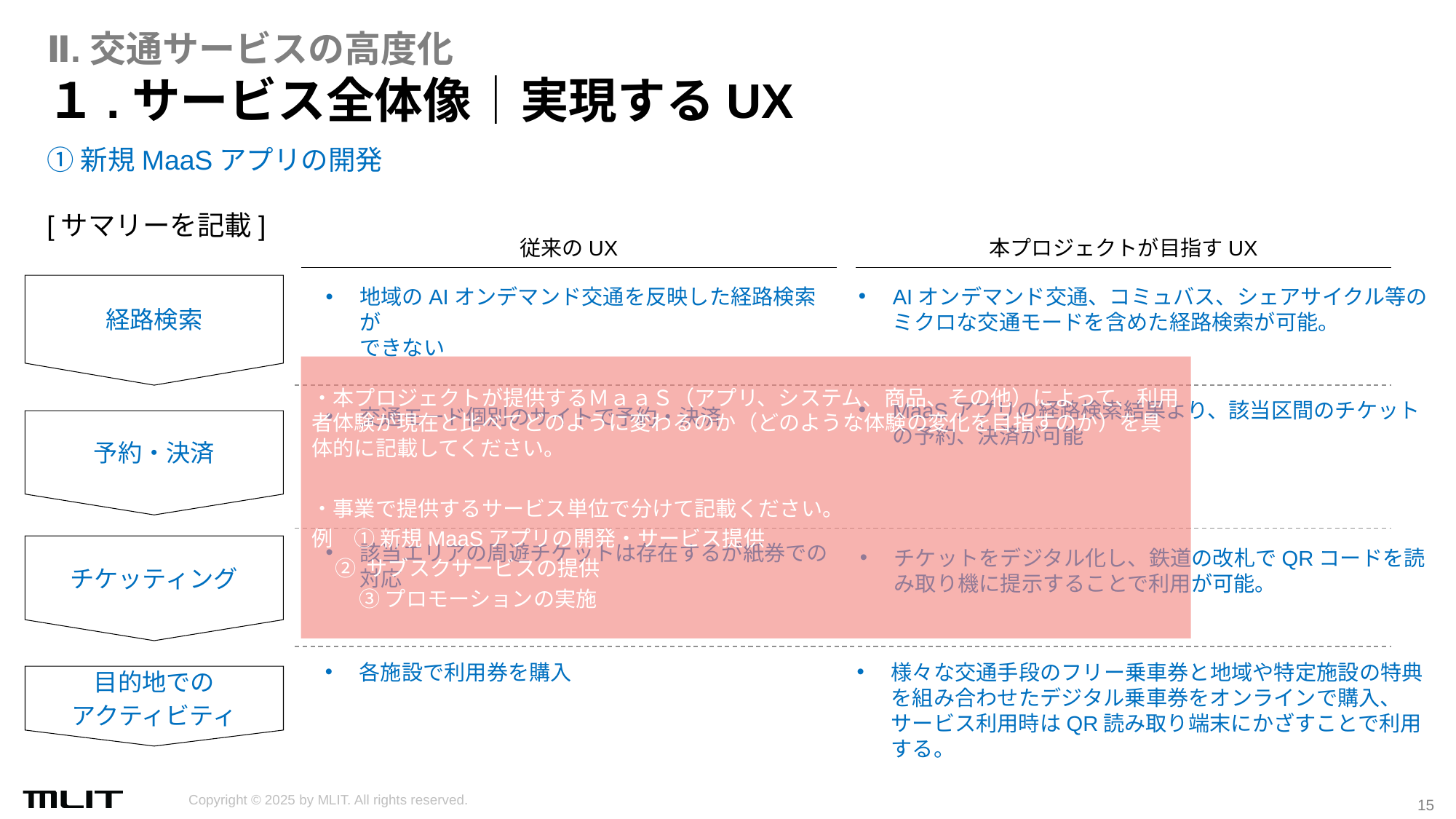

Ⅱ.交通サービスの高度化
# １.サービス全体像│実現するUX
①新規MaaSアプリの開発
[サマリーを記載]
従来のUX
本プロジェクトが目指すUX
経路検索
AIオンデマンド交通、コミュバス、シェアサイクル等のミクロな交通モードを含めた経路検索が可能。
地域のAIオンデマンド交通を反映した経路検索が
できない
・本プロジェクトが提供するＭａａＳ（アプリ、システム、商品、その他）によって、利用者体験が現在と比べてどのように変わるのか（どのような体験の変化を目指すのか）を具体的に記載してください。

・事業で提供するサービス単位で分けて記載ください。
例　① 新規MaaSアプリの開発・サービス提供
     ② サブスクサービスの提供
　　 ③ プロモーションの実施​
MaaSアプリの経路検索結果より、該当区間のチケットの予約、決済が可能
交通モード個別のサイトで予約・決済
予約・決済
該当エリアの周遊チケットは存在するが紙券での対応
チケッティング
チケットをデジタル化し、鉄道の改札でQRコードを読み取り機に提示することで利用が可能。
各施設で利用券を購入
様々な交通手段のフリー乗車券と地域や特定施設の特典を組み合わせたデジタル乗車券をオンラインで購入、サービス利用時はQR読み取り端末にかざすことで利用する。
目的地での
アクティビティ